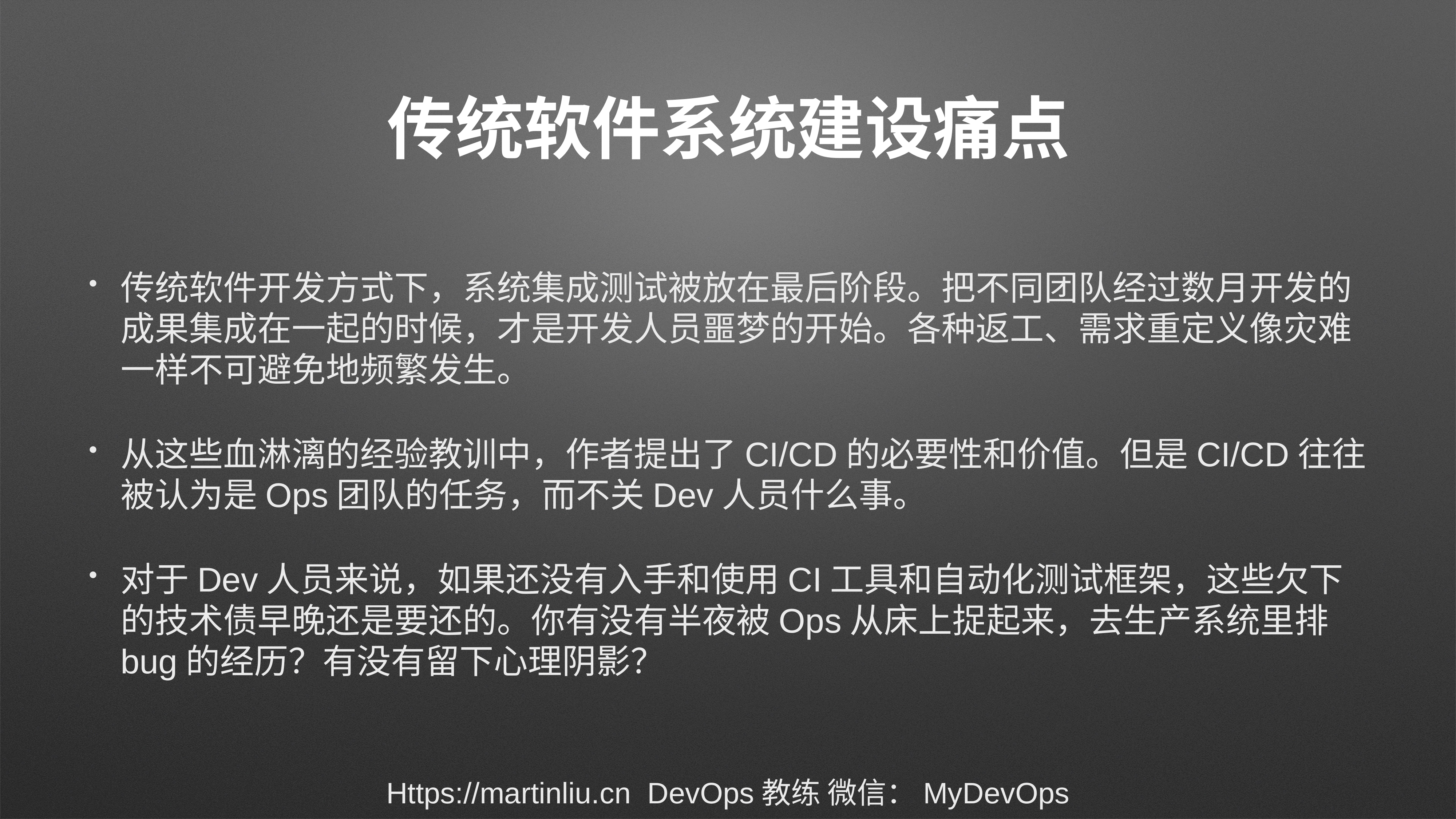

# 传统软件系统建设痛点
传统软件开发方式下，系统集成测试被放在最后阶段。把不同团队经过数月开发的成果集成在一起的时候，才是开发人员噩梦的开始。各种返工、需求重定义像灾难一样不可避免地频繁发生。
从这些血淋漓的经验教训中，作者提出了CI/CD的必要性和价值。但是CI/CD往往被认为是Ops团队的任务，而不关Dev人员什么事。
对于Dev人员来说，如果还没有入手和使用CI工具和自动化测试框架，这些欠下的技术债早晚还是要还的。你有没有半夜被Ops从床上捉起来，去生产系统里排bug的经历？有没有留下心理阴影？